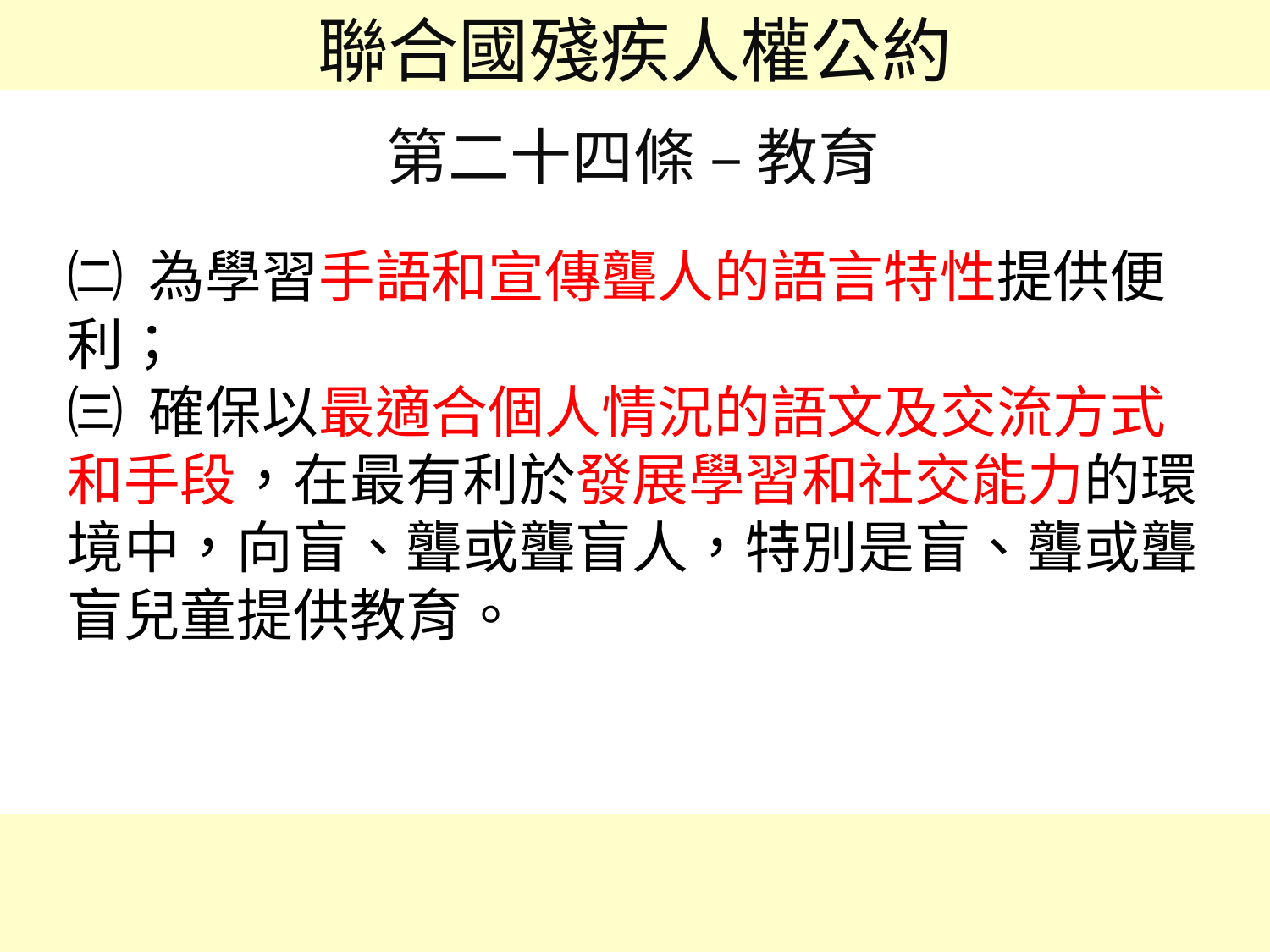

聯合國殘疾人權公約

第二十四條 – 教育
㈡  為學習手語和宣傳聾人的語言特性提供便利；
㈢  確保以最適合個人情況的語文及交流方式和手段，在最有利於發展學習和社交能力的環境中，向盲、聾或聾盲人，特別是盲、聾或聾盲兒童提供教育。